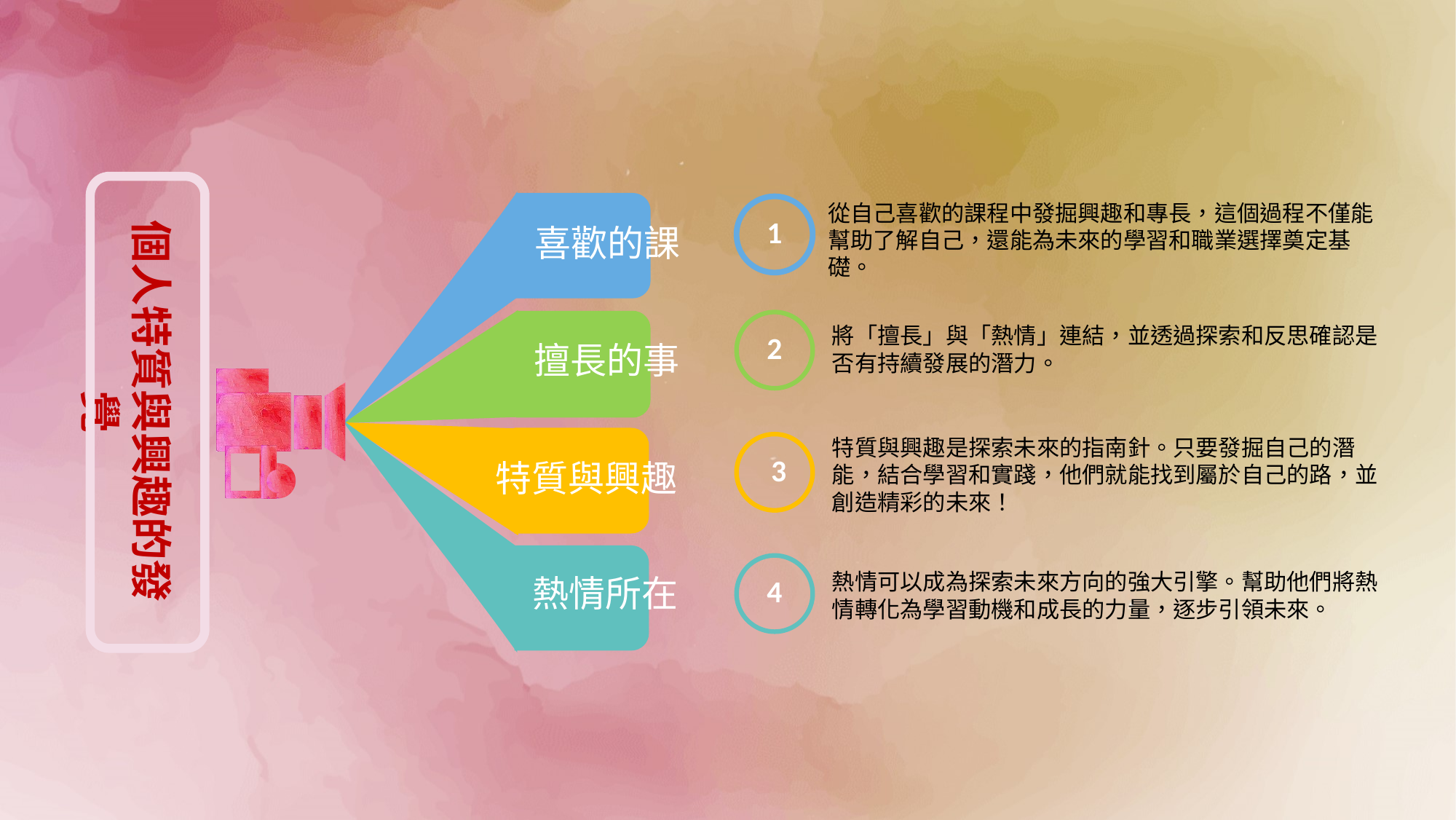

從自己喜歡的課程中發掘興趣和專長，這個過程不僅能幫助了解自己，還能為未來的學習和職業選擇奠定基礎。

1

2
將「擅長」與「熱情」連結，並透過探索和反思確認是否有持續發展的潛力。
特質與興趣是探索未來的指南針。只要發掘自己的潛能，結合學習和實踐，他們就能找到屬於自己的路，並創造精彩的未來！

3

4
熱情可以成為探索未來方向的強大引擎。幫助他們將熱情轉化為學習動機和成長的力量，逐步引領未來。
喜歡的課

擅長的事

個人特質與興趣的發覺

特質與興趣
熱情所在